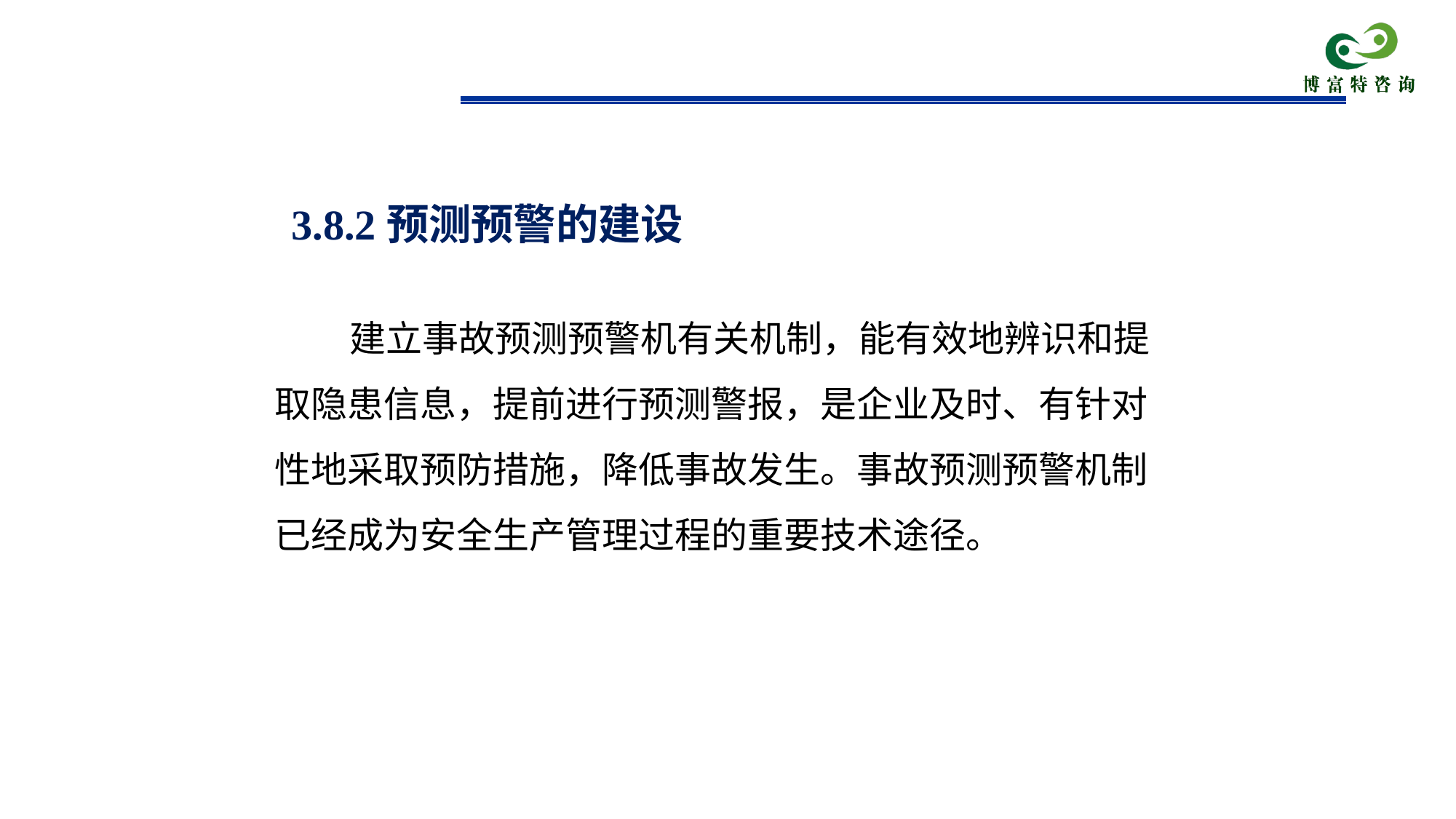

3.8.2预测预警的建设

建立事故预测预警机有关机制，能有效地辨识和提取隐患信息，提前进行预测警报，是企业及时、有针对性地采取预防措施，降低事故发生。事故预测预警机制已经成为安全生产管理过程的重要技术途径。